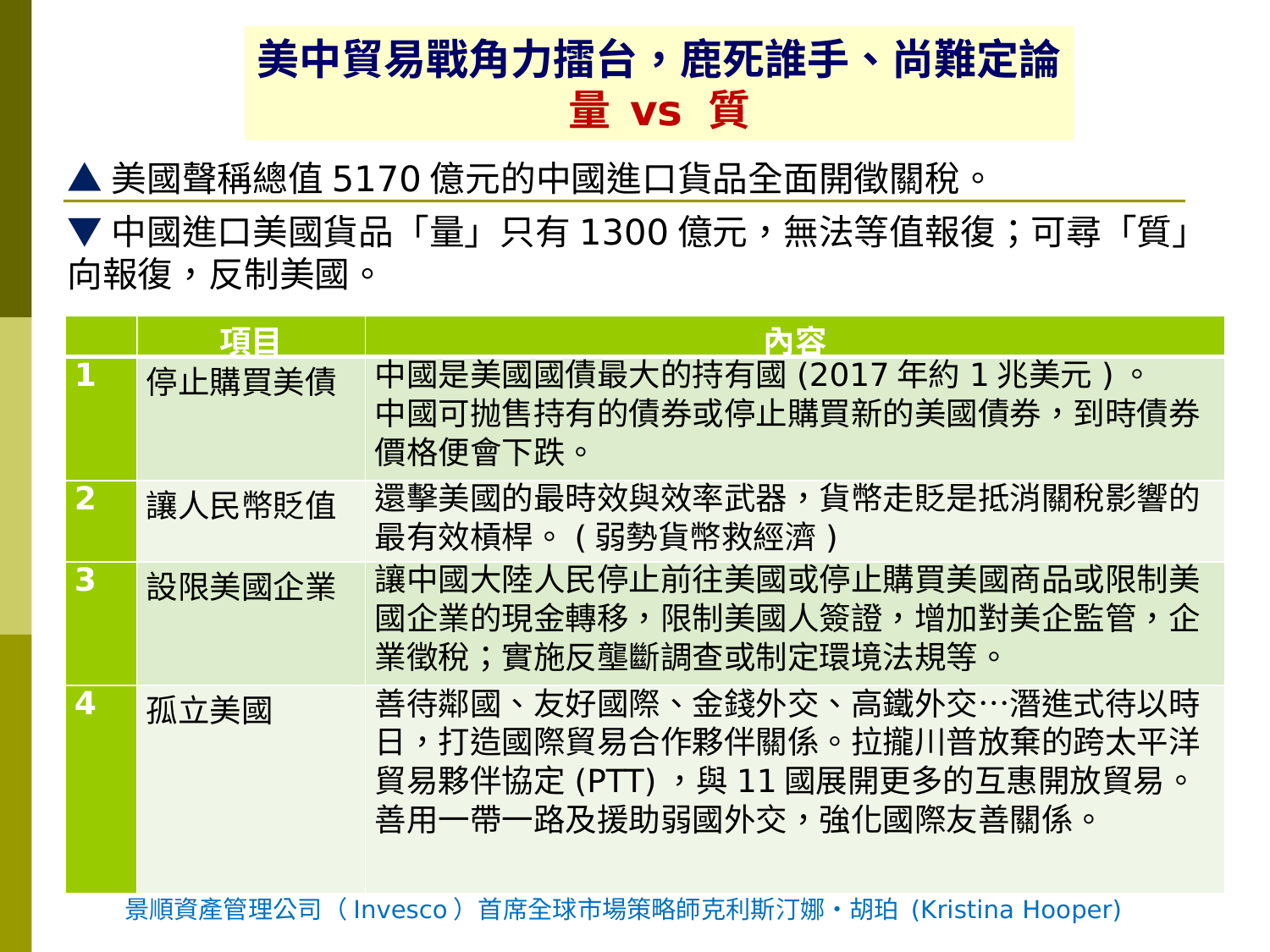

美中貿易戰角力擂台，鹿死誰手、尚難定論
量 vs 質
▲美國聲稱總值5170億元的中國進口貨品全面開徵關稅。
▼中國進口美國貨品「量」只有1300億元，無法等值報復；可尋「質」向報復，反制美國。
|  | 項目 | 內容 |
| --- | --- | --- |
| 1 | 停止購買美債 | 中國是美國國債最大的持有國(2017年約1兆美元)。 中國可抛售持有的債券或停止購買新的美國債券，到時債券價格便會下跌。 |
| 2 | 讓人民幣貶值 | 還擊美國的最時效與效率武器，貨幣走貶是抵消關稅影響的最有效槓桿。(弱勢貨幣救經濟) |
| 3 | 設限美國企業 | 讓中國大陸人民停止前往美國或停止購買美國商品或限制美國企業的現金轉移，限制美國人簽證，增加對美企監管，企業徵稅；實施反壟斷調查或制定環境法規等。 |
| 4 | 孤立美國 | 善待鄰國、友好國際、金錢外交、高鐵外交…潛進式待以時日，打造國際貿易合作夥伴關係。拉攏川普放棄的跨太平洋貿易夥伴協定(PTT)，與11國展開更多的互惠開放貿易。 善用一帶一路及援助弱國外交，強化國際友善關係。 |
2020/10/6
景順資產管理公司（Invesco）首席全球市場策略師克利斯汀娜‧胡珀 (Kristina Hooper)